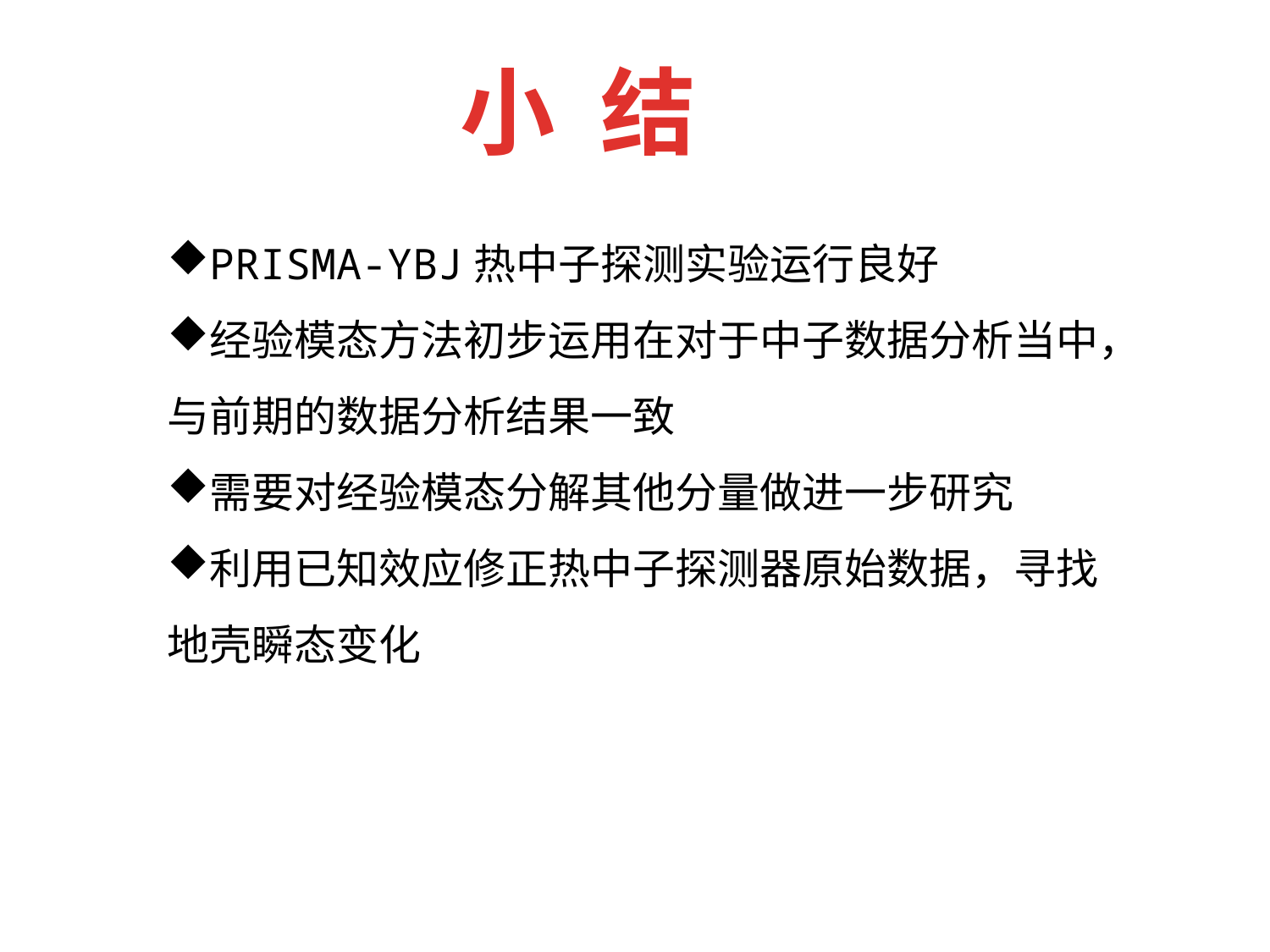

小  结
PRISMA-YBJ热中子探测实验运行良好
经验模态方法初步运用在对于中子数据分析当中，与前期的数据分析结果一致
需要对经验模态分解其他分量做进一步研究
利用已知效应修正热中子探测器原始数据，寻找地壳瞬态变化